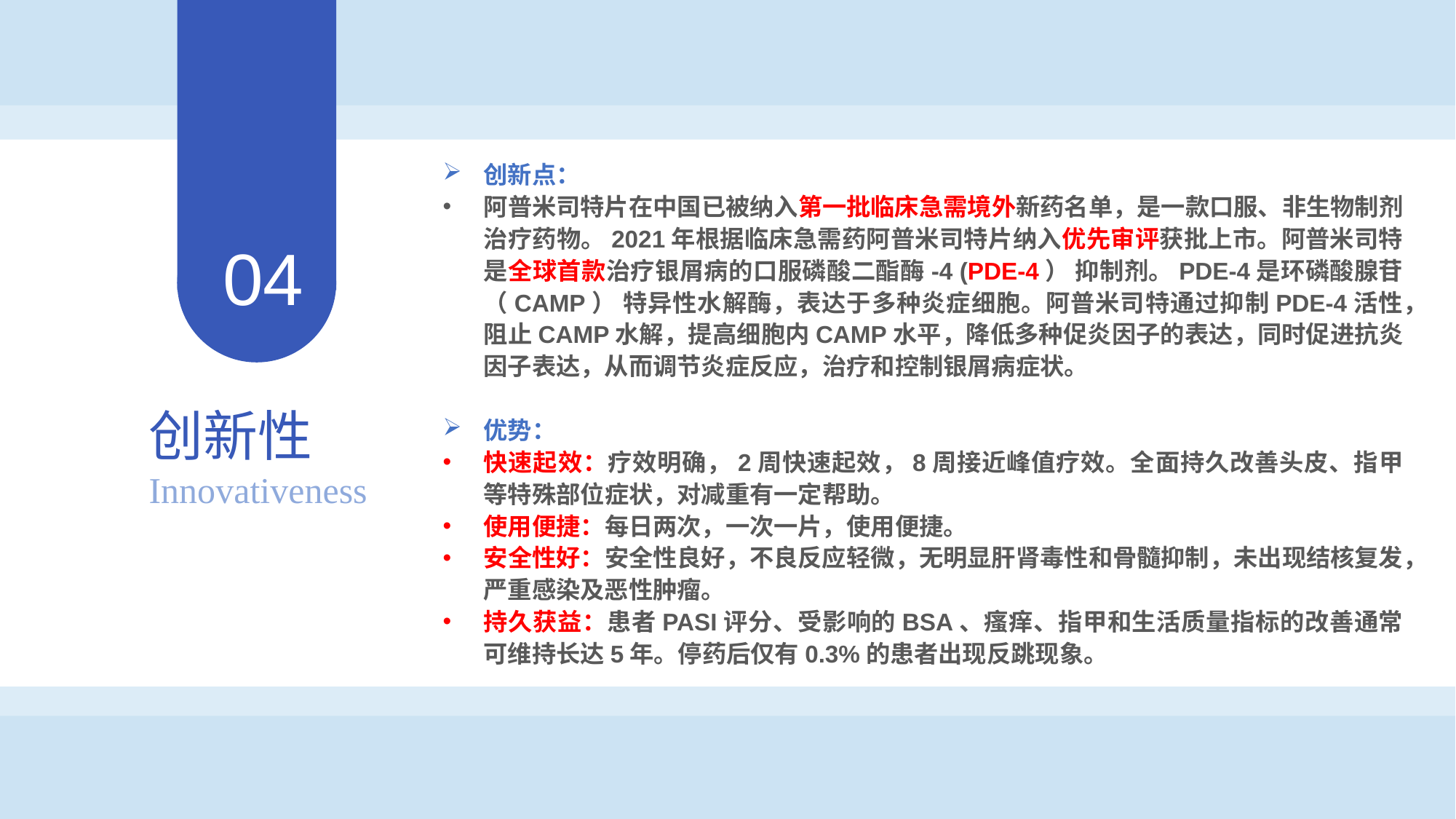

创新点：
阿普米司特片在中国已被纳入第一批临床急需境外新药名单，是一款口服、非生物制剂治疗药物。2021年根据临床急需药阿普米司特片纳入优先审评获批上市。阿普米司特是全球首款治疗银屑病的口服磷酸二酯酶-4 (PDE-4） 抑制剂。PDE-4是环磷酸腺苷（CAMP） 特异性水解酶，表达于多种炎症细胞。阿普米司特通过抑制PDE-4活性，阻止CAMP水解，提高细胞内CAMP水平，降低多种促炎因子的表达，同时促进抗炎因子表达，从而调节炎症反应，治疗和控制银屑病症状。

优势：
快速起效：疗效明确，2周快速起效，8周接近峰值疗效。全面持久改善头皮、指甲等特殊部位症状，对减重有一定帮助。
使用便捷：每日两次，一次一片，使用便捷。
安全性好：安全性良好，不良反应轻微，无明显肝肾毒性和骨髓抑制，未出现结核复发，严重感染及恶性肿瘤。
持久获益：患者PASI评分、受影响的BSA、瘙痒、指甲和生活质量指标的改善通常可维持长达5年。停药后仅有0.3%的患者出现反跳现象。

04
创新性
Innovativeness